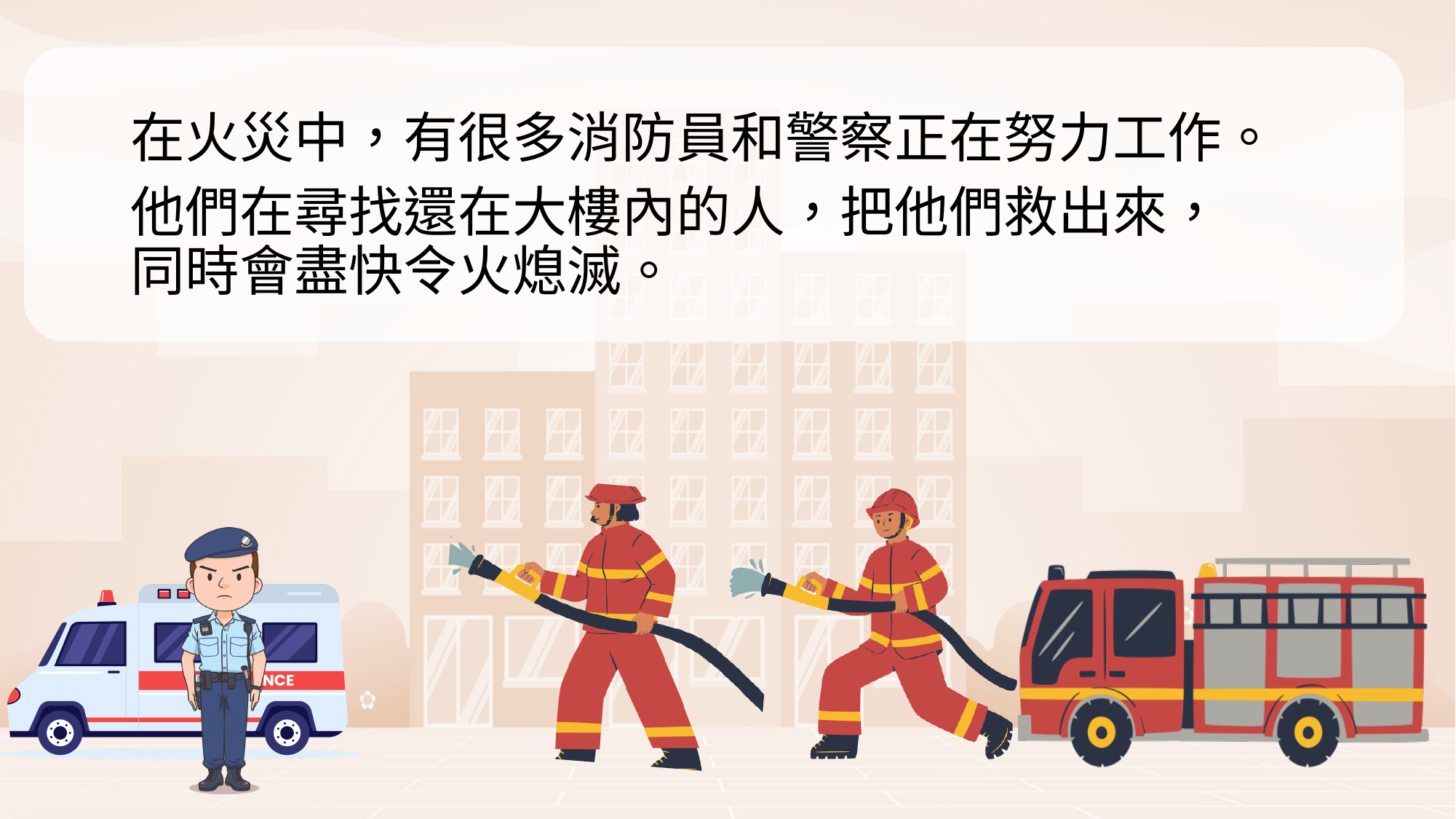

在火災中，有很多消防員和警察正在努力工作。
他們在尋找還在大樓內的人，把他們救出來，同時會盡快令火熄滅。